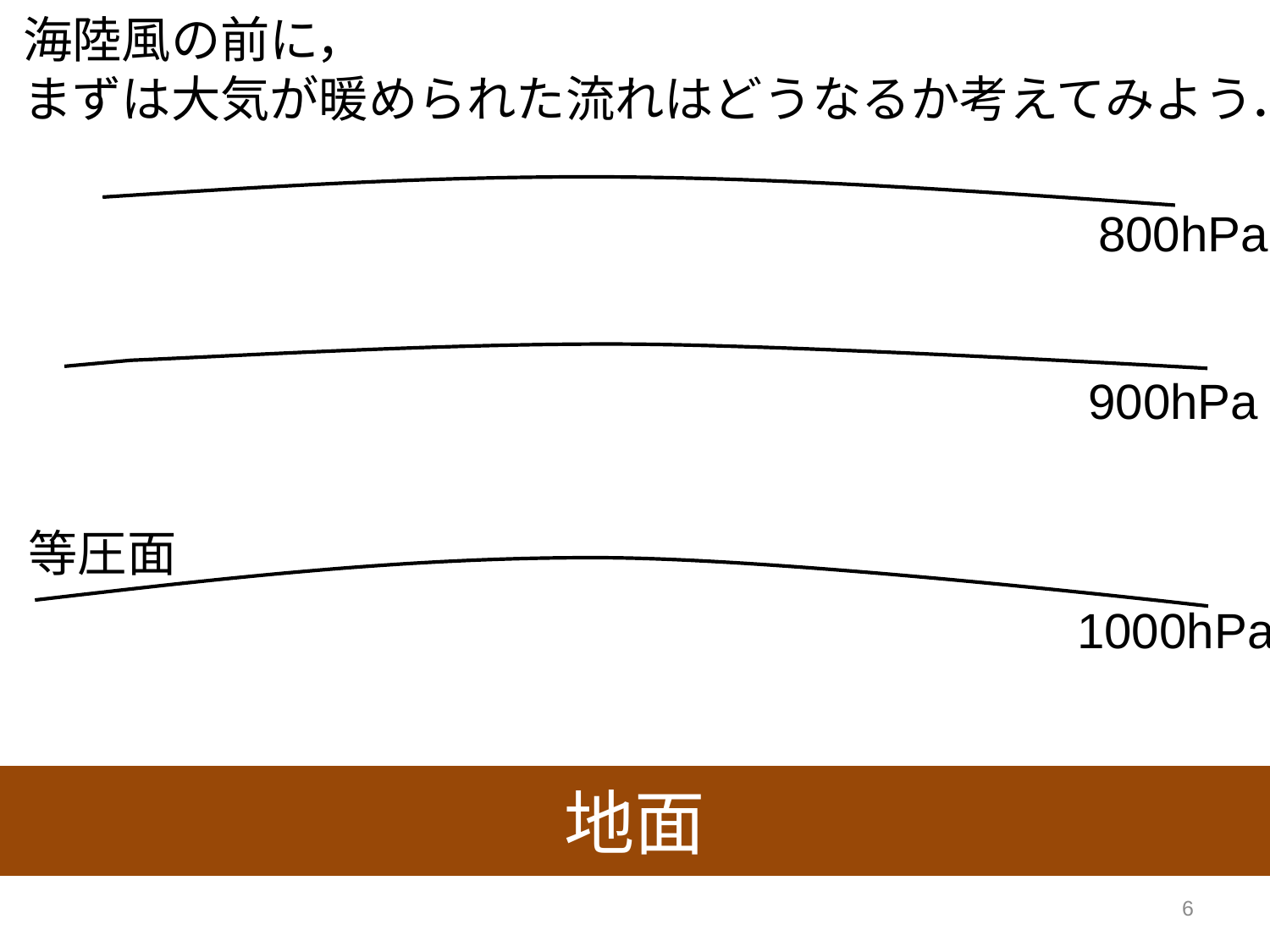

海陸風の前に，
まずは大気が暖められた流れはどうなるか考えてみよう．

800hPa

900hPa
等圧面

1000hPa
地面
6